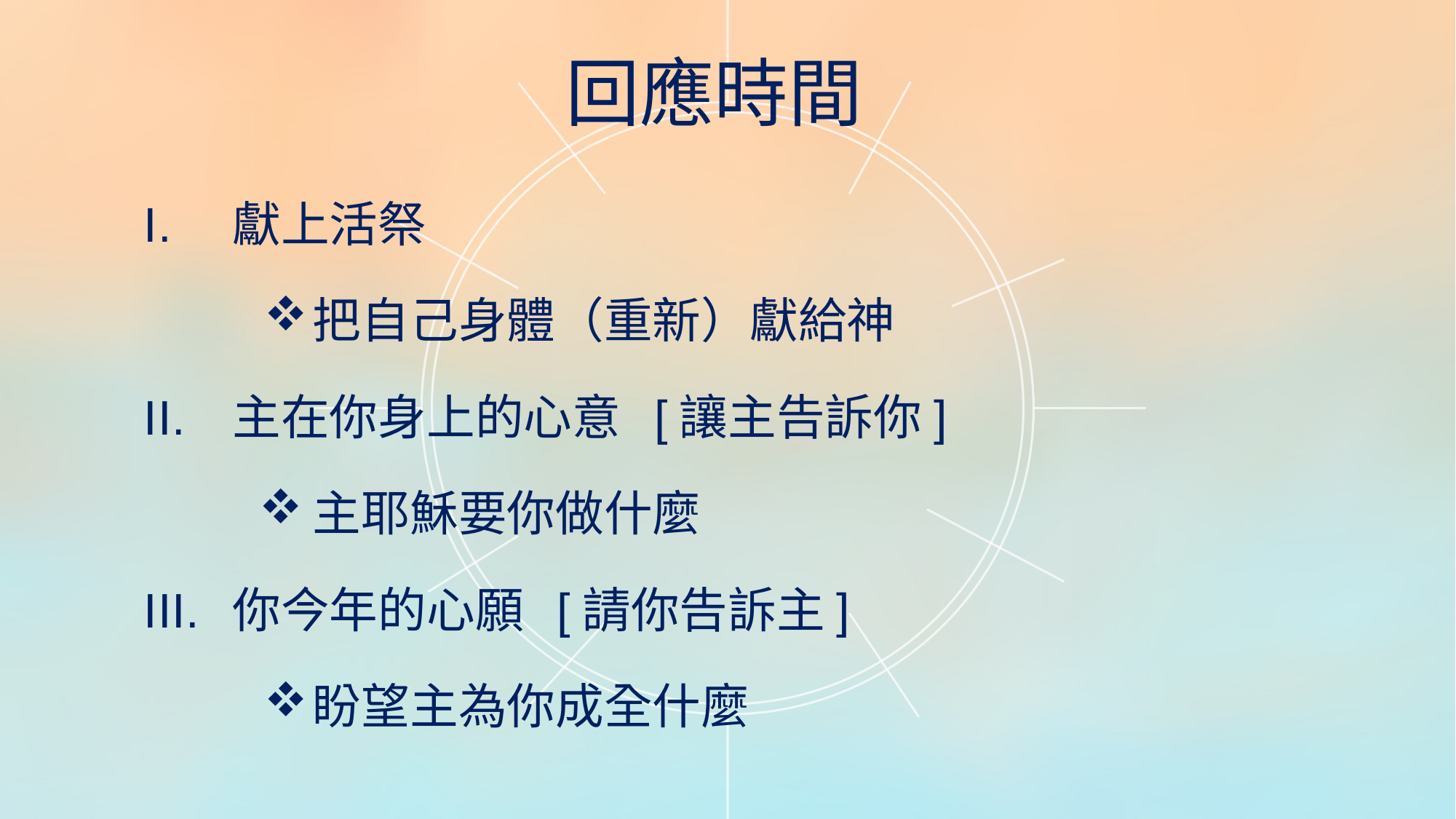

回應時間
獻上活祭
把自己身體（重新）獻給神
主在你身上的心意  [讓主告訴你]
主耶穌要你做什麼
你今年的心願  [請你告訴主]
盼望主為你成全什麼